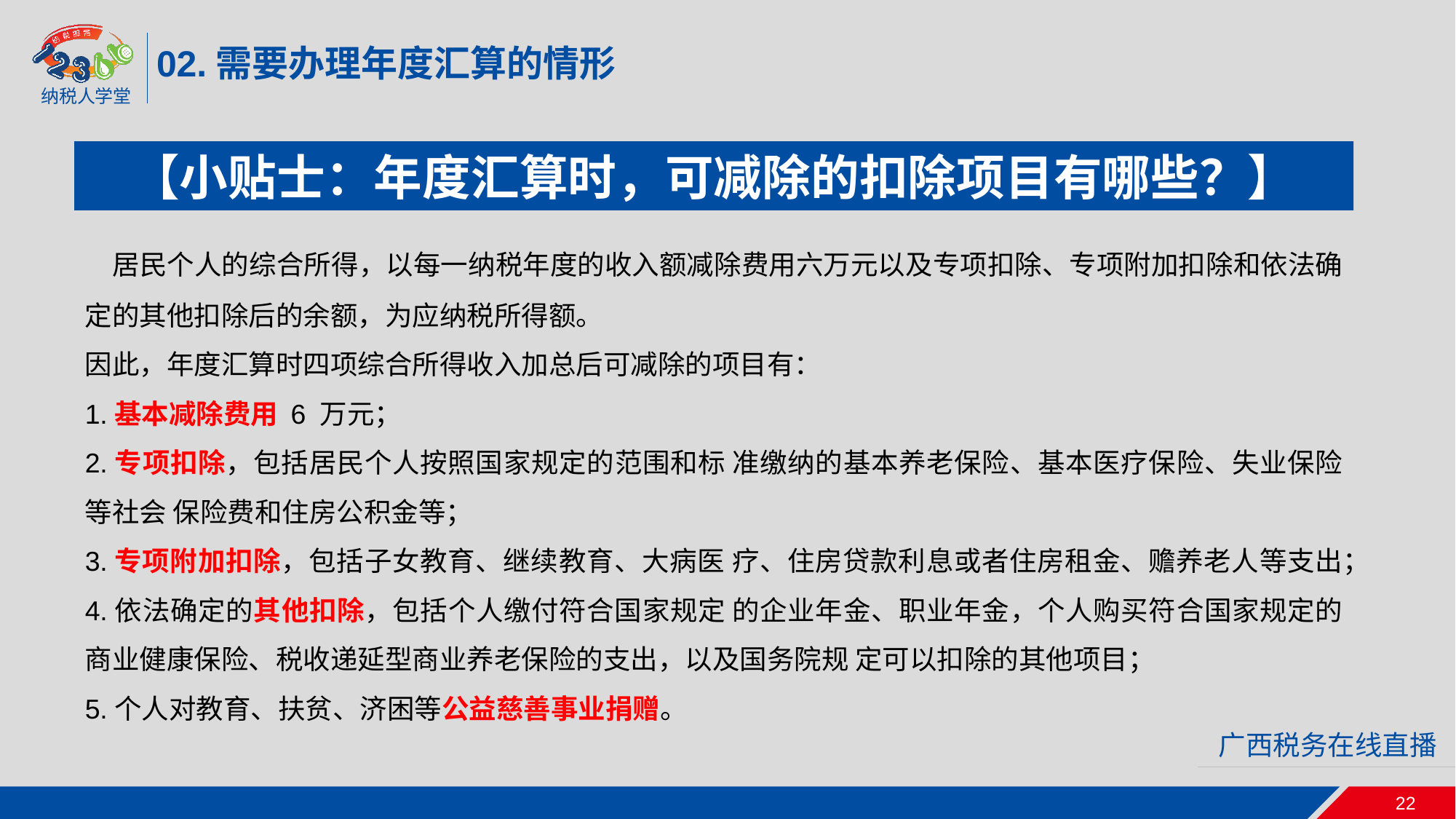

02.需要办理年度汇算的情形
【小贴士：年度汇算时，可减除的扣除项目有哪些？】
   居民个人的综合所得，以每一纳税年度的收入额减除费用六万元以及专项扣除、专项附加扣除和依法确定的其他扣除后的余额，为应纳税所得额。
因此，年度汇算时四项综合所得收入加总后可减除的项目有：
1.基本减除费用 6 万元；
2.专项扣除，包括居民个人按照国家规定的范围和标 准缴纳的基本养老保险、基本医疗保险、失业保险等社会 保险费和住房公积金等；
3.专项附加扣除，包括子女教育、继续教育、大病医 疗、住房贷款利息或者住房租金、赡养老人等支出；
4.依法确定的其他扣除，包括个人缴付符合国家规定 的企业年金、职业年金，个人购买符合国家规定的商业健康保险、税收递延型商业养老保险的支出，以及国务院规 定可以扣除的其他项目；
5.个人对教育、扶贫、济困等公益慈善事业捐赠。